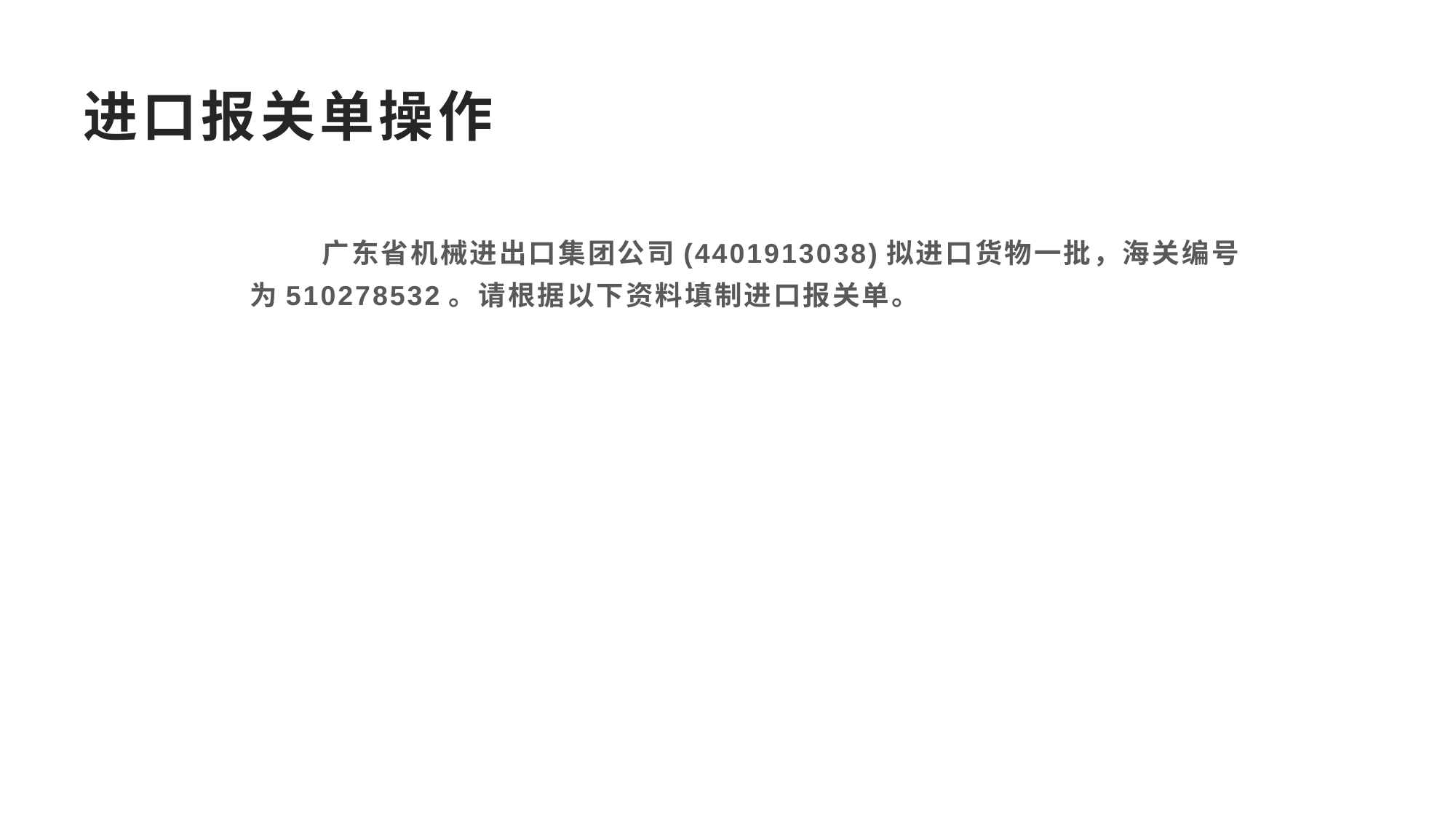

# 进口报关单操作
           广东省机械进出口集团公司(4401913038)拟进口货物一批，海关编号为510278532。请根据以下资料填制进口报关单。